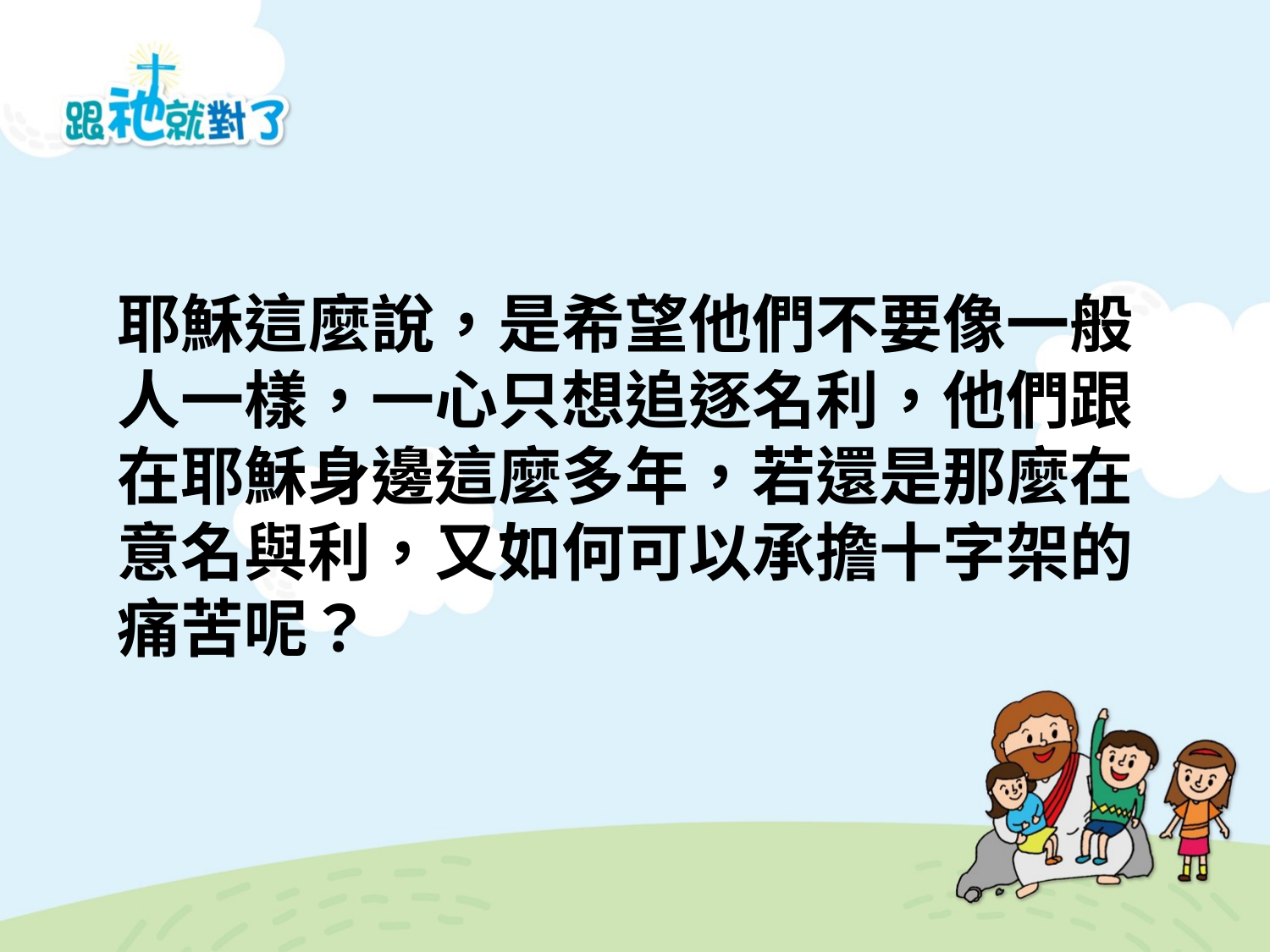

耶穌這麼說，是希望他們不要像一般人一樣，一心只想追逐名利，他們跟在耶穌身邊這麼多年，若還是那麼在意名與利，又如何可以承擔十字架的痛苦呢？